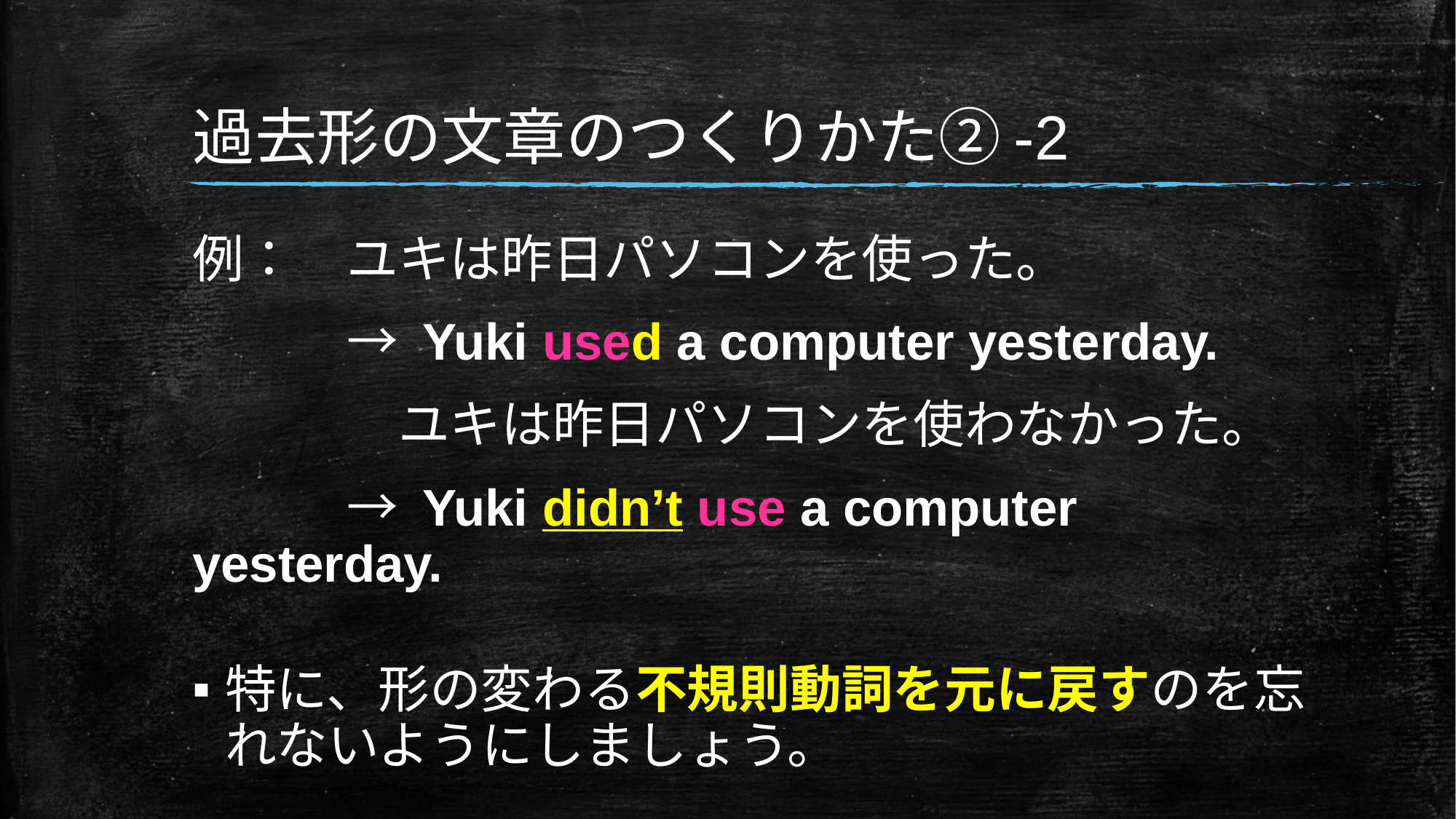

# 過去形の文章のつくりかた②-2
例：　ユキは昨日パソコンを使った。
　　　→ Yuki used a computer yesterday.
　　　　ユキは昨日パソコンを使わなかった。
　　　→ Yuki didn’t use a computer yesterday.

特に、形の変わる不規則動詞を元に戻すのを忘れないようにしましょう。